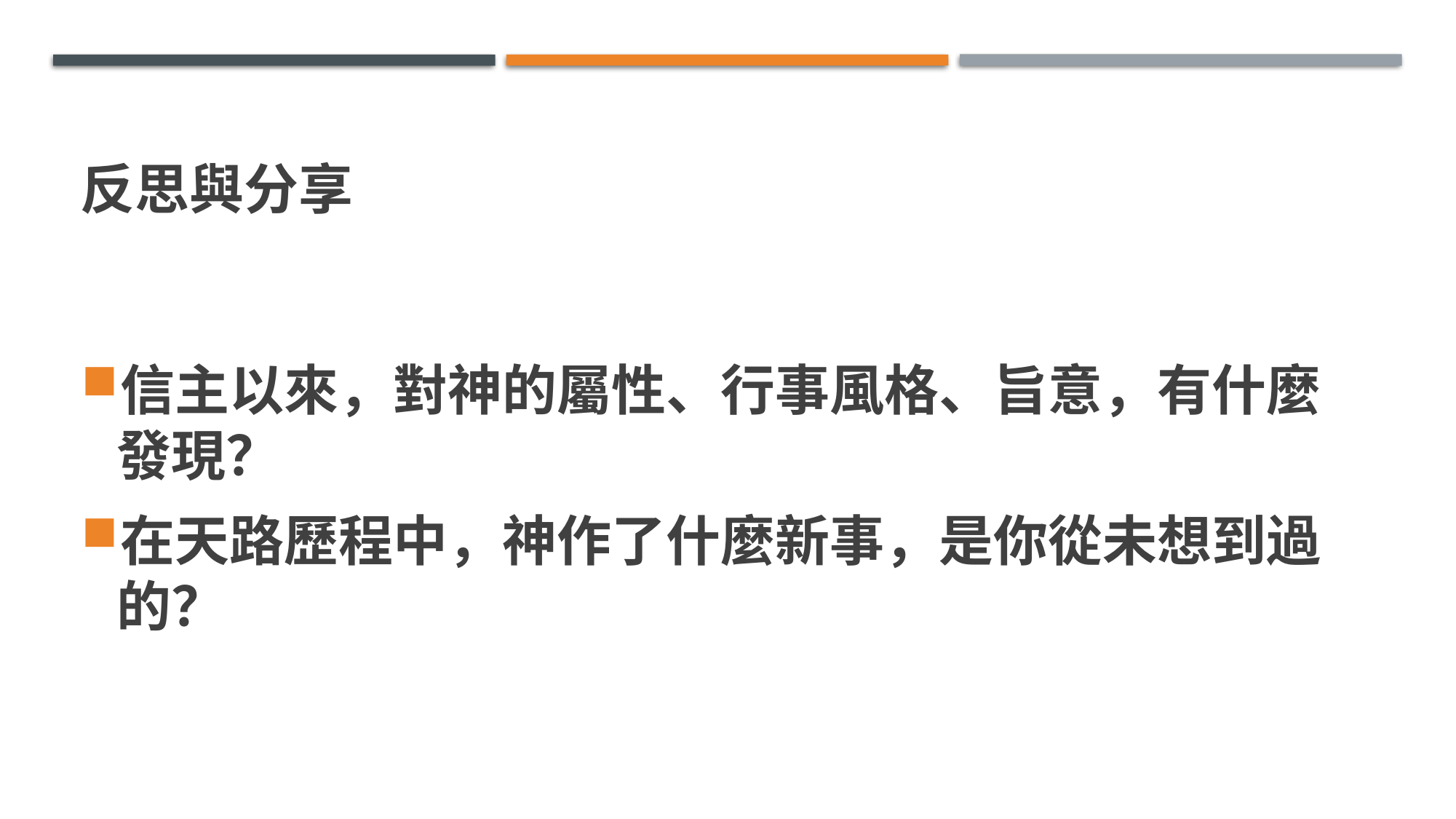

# 反思與分享
信主以來，對神的屬性、行事風格、旨意，有什麼發現？
在天路歷程中，神作了什麼新事，是你從未想到過的？